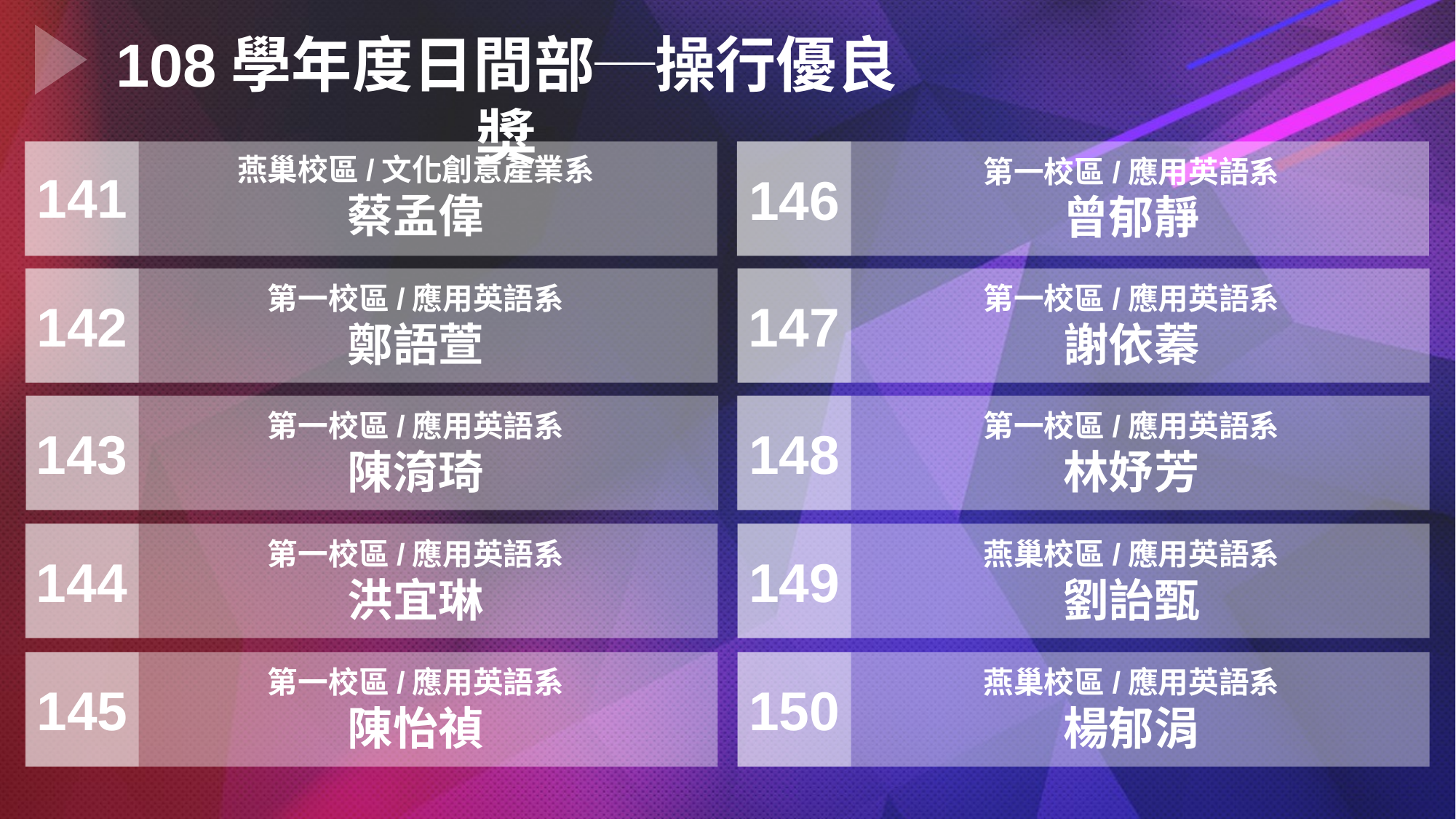

108學年度日間部─操行優良獎

燕巢校區/文化創意產業系
蔡孟偉
第一校區/應用英語系
曾郁靜
141
146

第一校區/應用英語系
鄭語萱
第一校區/應用英語系
謝依蓁
147
142

第一校區/應用英語系
陳淯琦
第一校區/應用英語系
林妤芳
148
143

第一校區/應用英語系
洪宜琳
燕巢校區/應用英語系
劉詒甄
144
149

第一校區/應用英語系
陳怡禎
燕巢校區/應用英語系
楊郁涓
145
150